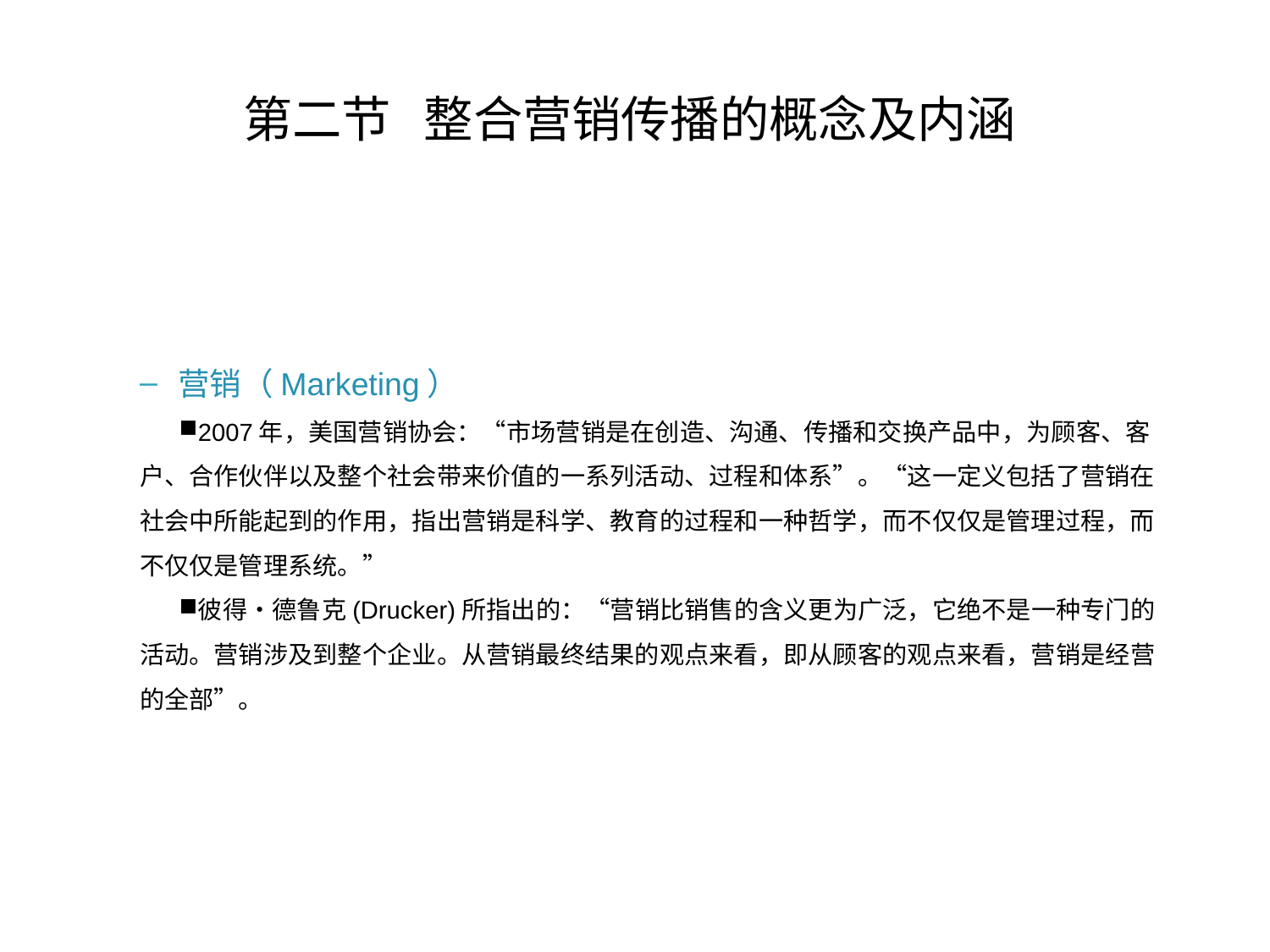

# 第二节   整合营销传播的概念及内涵
营销（Marketing）
2007年，美国营销协会：“市场营销是在创造、沟通、传播和交换产品中，为顾客、客户、合作伙伴以及整个社会带来价值的一系列活动、过程和体系”。“这一定义包括了营销在社会中所能起到的作用，指出营销是科学、教育的过程和一种哲学，而不仅仅是管理过程，而不仅仅是管理系统。”
彼得•德鲁克(Drucker)所指出的：“营销比销售的含义更为广泛，它绝不是一种专门的活动。营销涉及到整个企业。从营销最终结果的观点来看，即从顾客的观点来看，营销是经营的全部”。